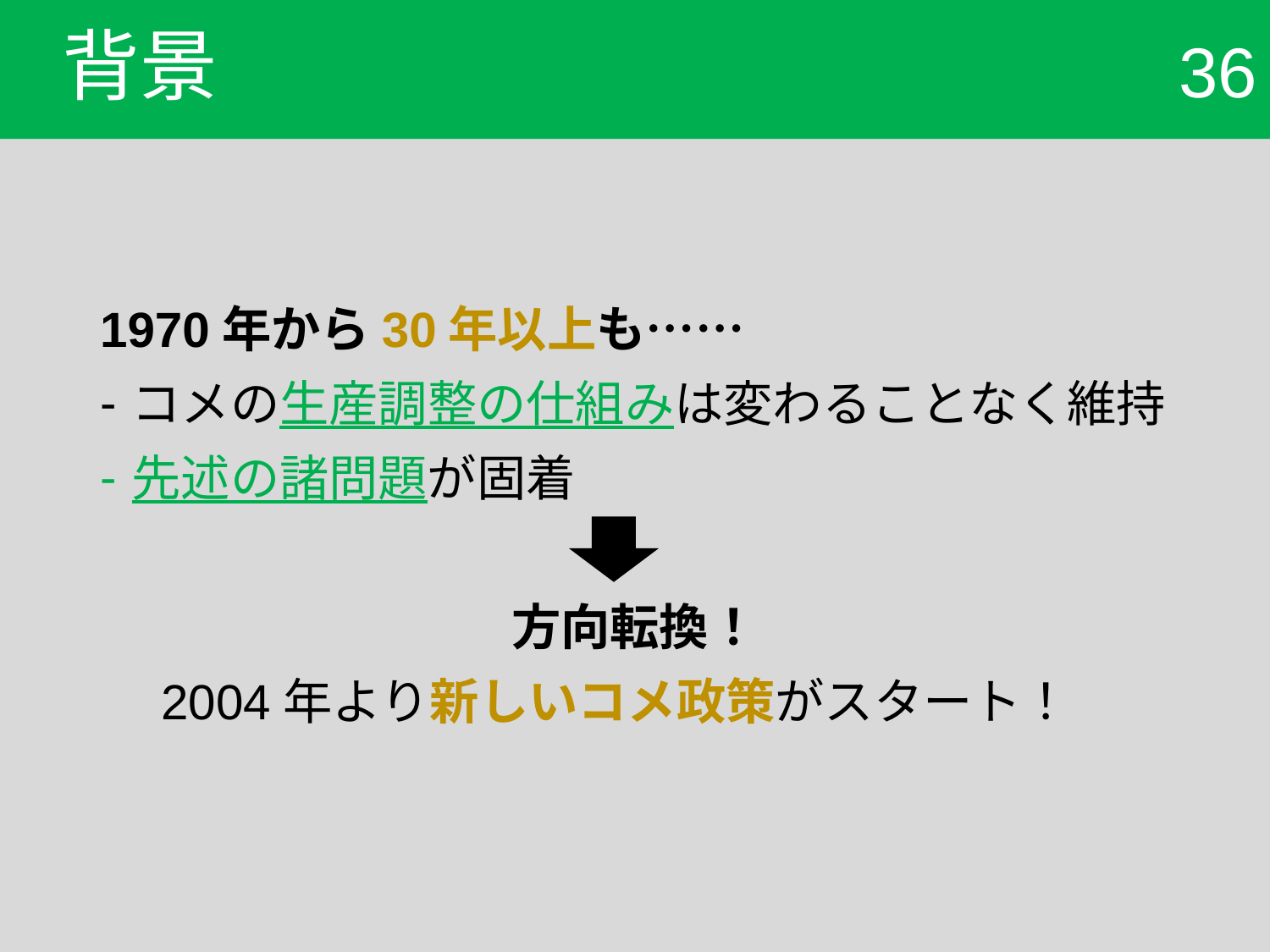

# 背景
36
1970年から30年以上も……
コメの生産調整の仕組みは変わることなく維持
先述の諸問題が固着

方向転換！
　2004年より新しいコメ政策がスタート！